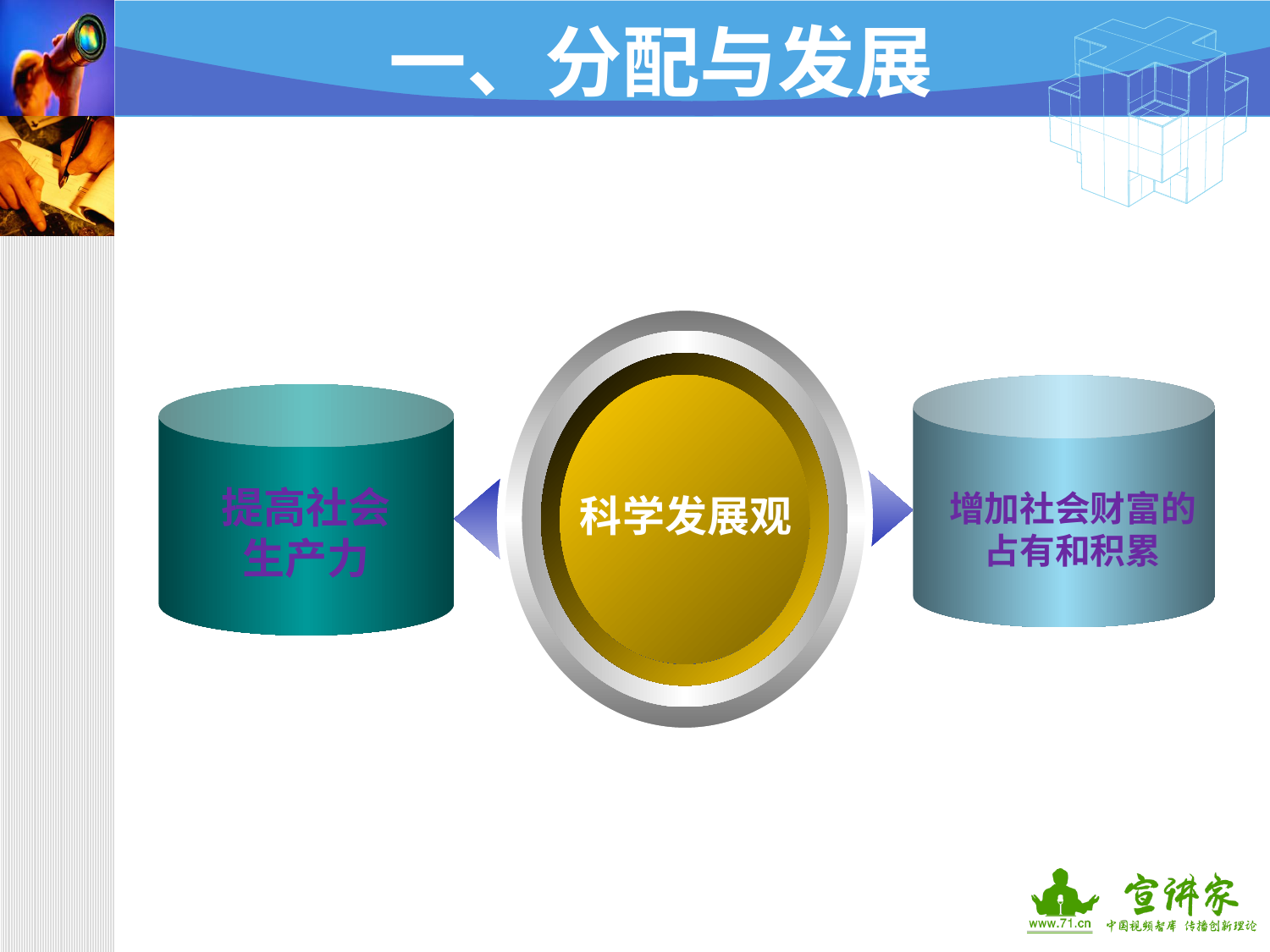

# 一、分配与发展

提高社会
生产力
增加社会财富的
占有和积累
科学发展观